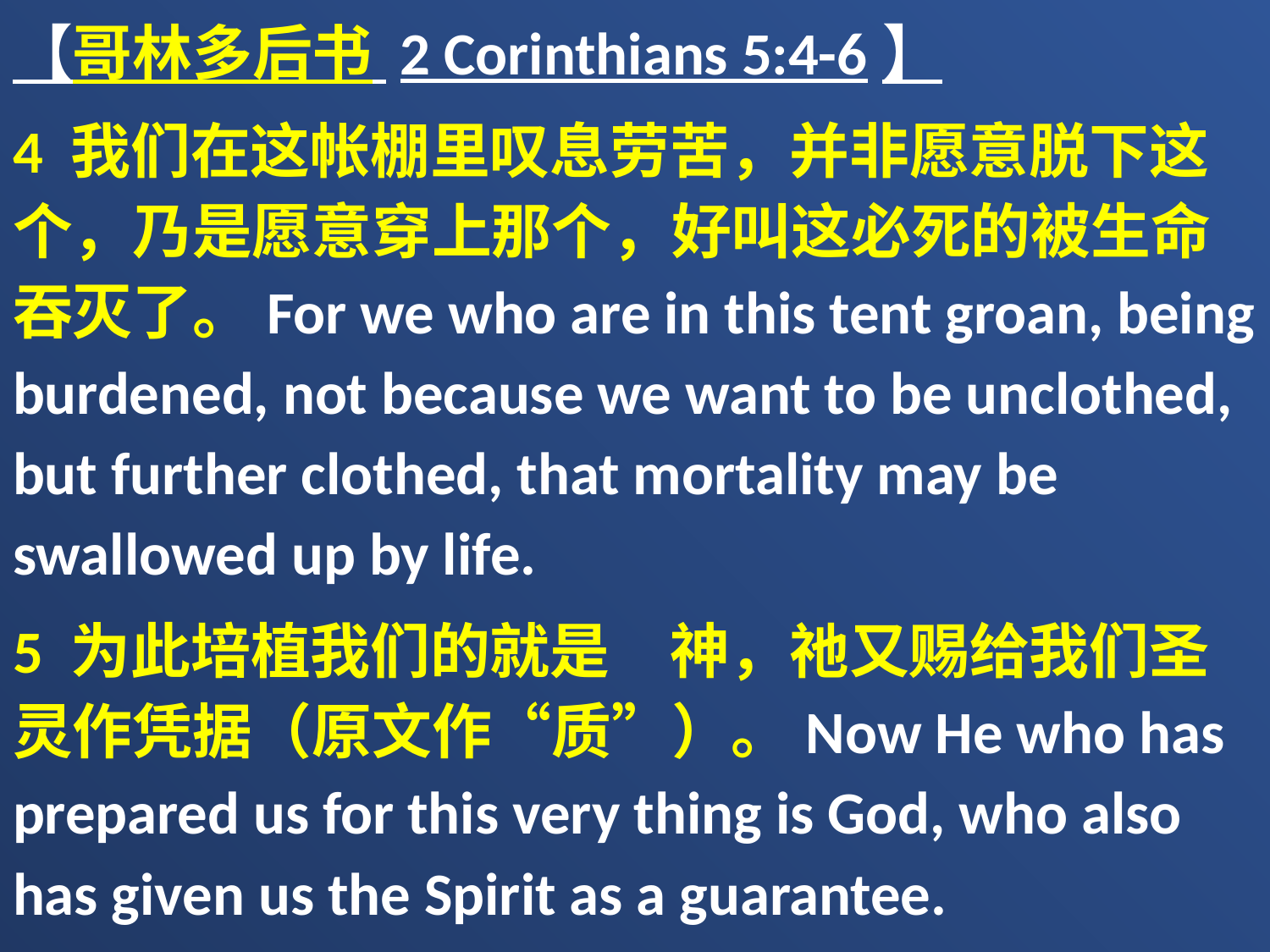

【哥林多后书 2 Corinthians 5:4-6】
4 我们在这帐棚里叹息劳苦，并非愿意脱下这个，乃是愿意穿上那个，好叫这必死的被生命吞灭了。For we who are in this tent groan, being burdened, not because we want to be unclothed, but further clothed, that mortality may be swallowed up by life.
5 为此培植我们的就是　神，祂又赐给我们圣灵作凭据（原文作“质”）。Now He who has prepared us for this very thing is God, who also has given us the Spirit as a guarantee.